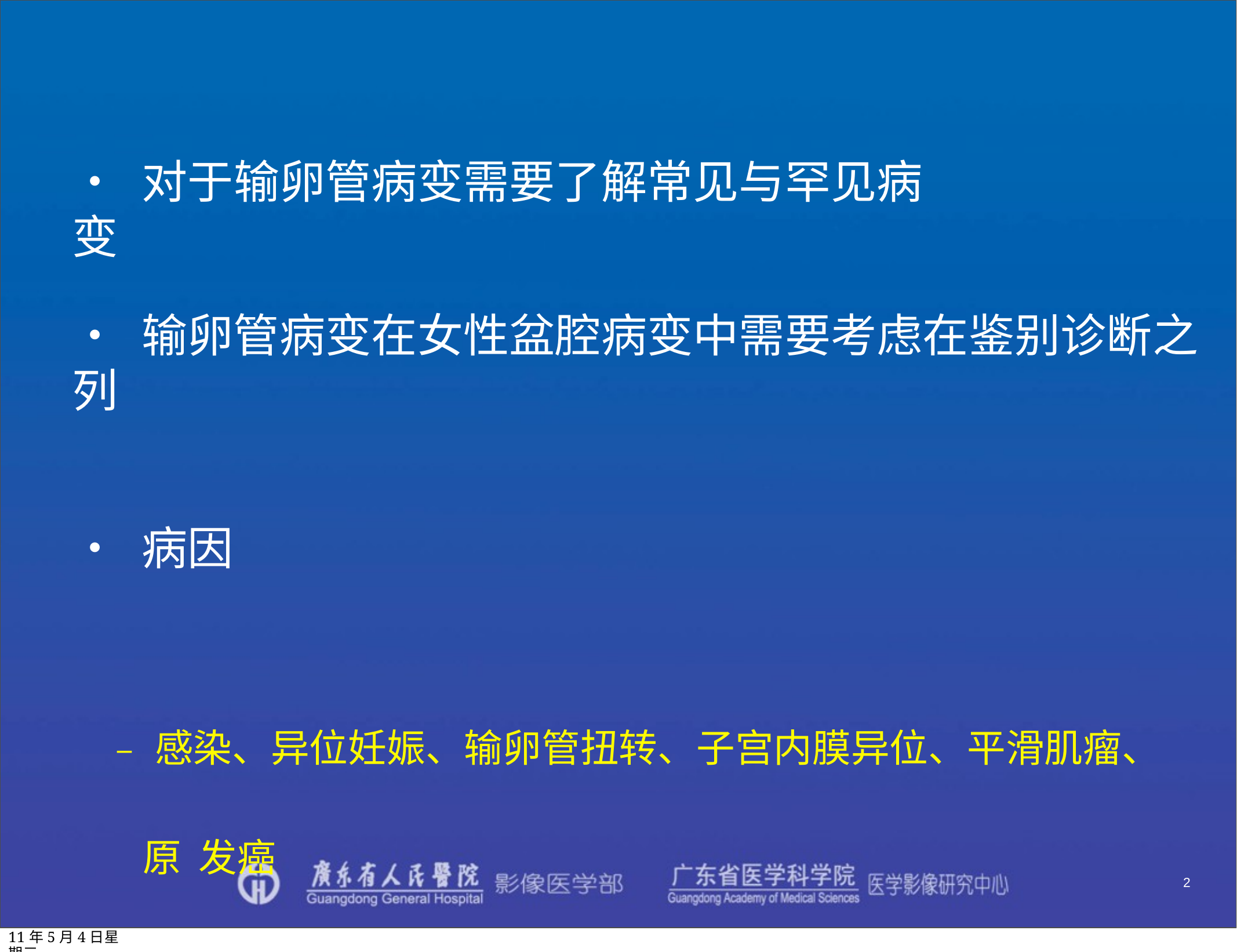

# • 对于输卵管病变需要了解常见与罕见病变
• 输卵管病变在女性盆腔病变中需要考虑在鉴别诊断之列

• 病因
– 感染、异位妊娠、输卵管扭转、子宫内膜异位、平滑肌瘤、原  发癌
2
11年5月4日星期三